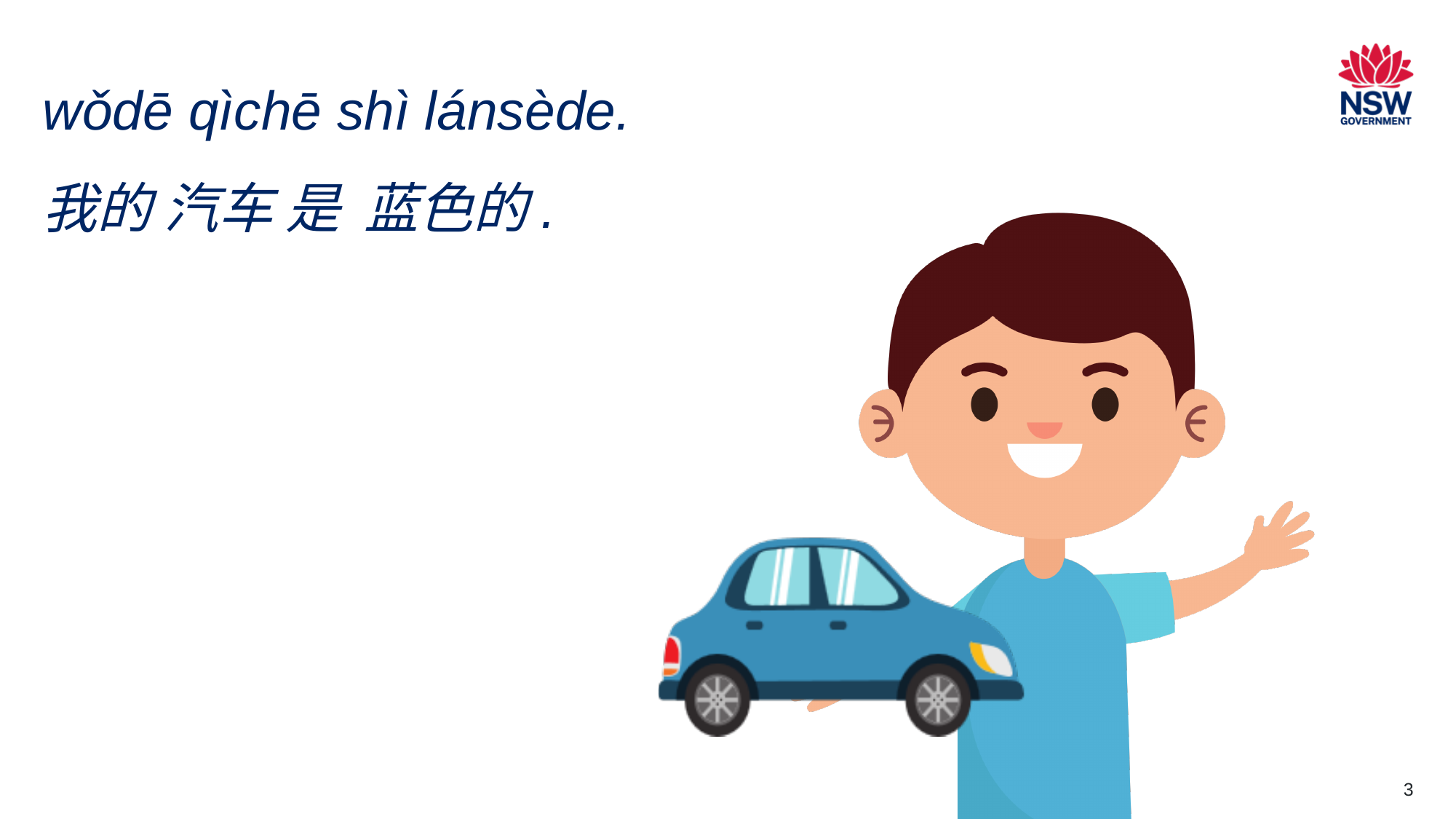

# wǒdē qìchē shì lánsède. 我的 汽车 是  蓝色的.

3